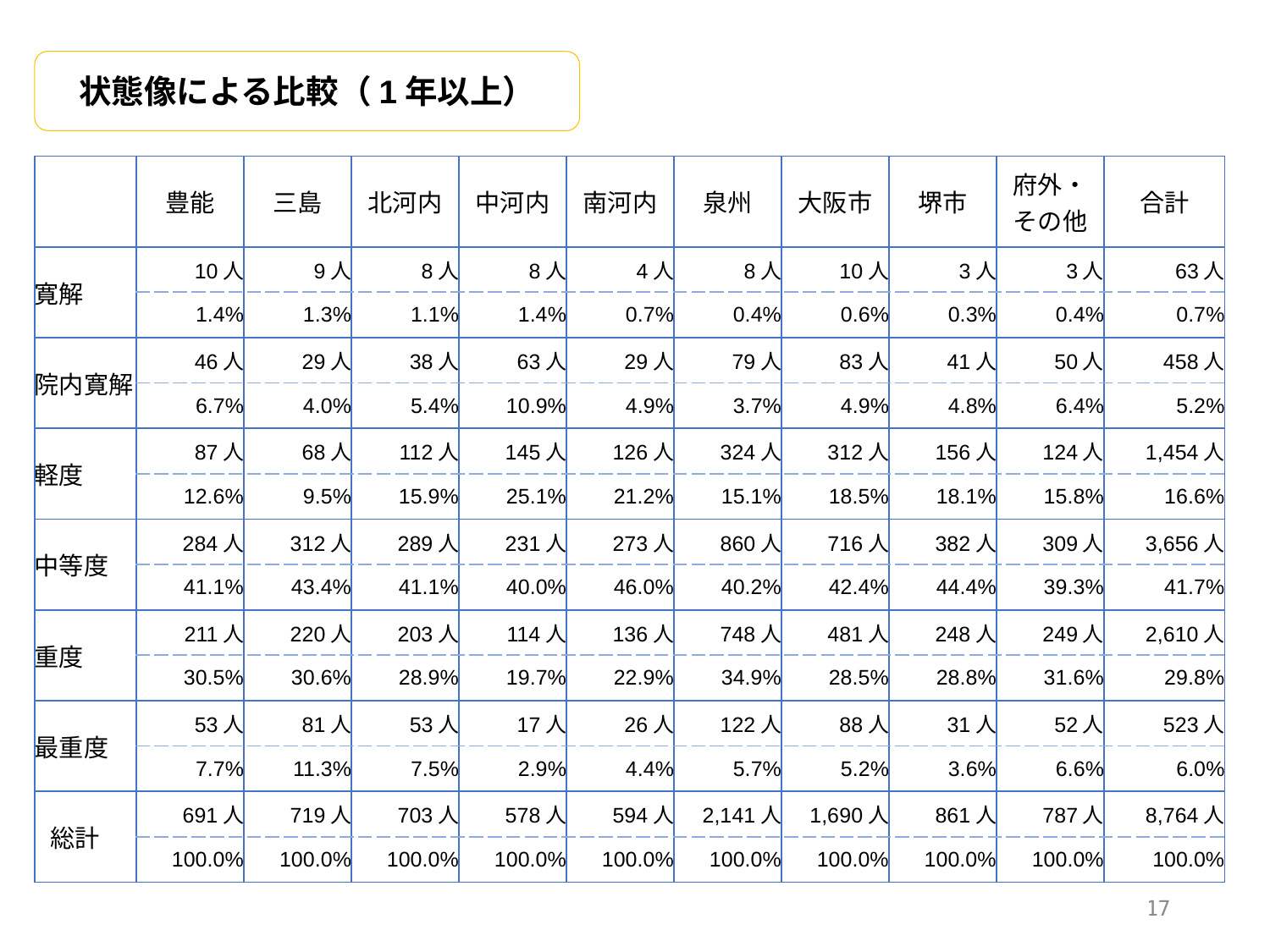

状態像による比較（1年以上）
|  | 豊能 | 三島 | 北河内 | 中河内 | 南河内 | 泉州 | 大阪市 | 堺市 | 府外・ その他 | 合計 |
| --- | --- | --- | --- | --- | --- | --- | --- | --- | --- | --- |
| 寛解 | 10人 | 9人 | 8人 | 8人 | 4人 | 8人 | 10人 | 3人 | 3人 | 63人 |
|  | 1.4% | 1.3% | 1.1% | 1.4% | 0.7% | 0.4% | 0.6% | 0.3% | 0.4% | 0.7% |
| 院内寛解 | 46人 | 29人 | 38人 | 63人 | 29人 | 79人 | 83人 | 41人 | 50人 | 458人 |
|  | 6.7% | 4.0% | 5.4% | 10.9% | 4.9% | 3.7% | 4.9% | 4.8% | 6.4% | 5.2% |
| 軽度 | 87人 | 68人 | 112人 | 145人 | 126人 | 324人 | 312人 | 156人 | 124人 | 1,454人 |
|  | 12.6% | 9.5% | 15.9% | 25.1% | 21.2% | 15.1% | 18.5% | 18.1% | 15.8% | 16.6% |
| 中等度 | 284人 | 312人 | 289人 | 231人 | 273人 | 860人 | 716人 | 382人 | 309人 | 3,656人 |
|  | 41.1% | 43.4% | 41.1% | 40.0% | 46.0% | 40.2% | 42.4% | 44.4% | 39.3% | 41.7% |
| 重度 | 211人 | 220人 | 203人 | 114人 | 136人 | 748人 | 481人 | 248人 | 249人 | 2,610人 |
|  | 30.5% | 30.6% | 28.9% | 19.7% | 22.9% | 34.9% | 28.5% | 28.8% | 31.6% | 29.8% |
| 最重度 | 53人 | 81人 | 53人 | 17人 | 26人 | 122人 | 88人 | 31人 | 52人 | 523人 |
|  | 7.7% | 11.3% | 7.5% | 2.9% | 4.4% | 5.7% | 5.2% | 3.6% | 6.6% | 6.0% |
| 総計 | 691人 | 719人 | 703人 | 578人 | 594人 | 2,141人 | 1,690人 | 861人 | 787人 | 8,764人 |
|  | 100.0% | 100.0% | 100.0% | 100.0% | 100.0% | 100.0% | 100.0% | 100.0% | 100.0% | 100.0% |
17